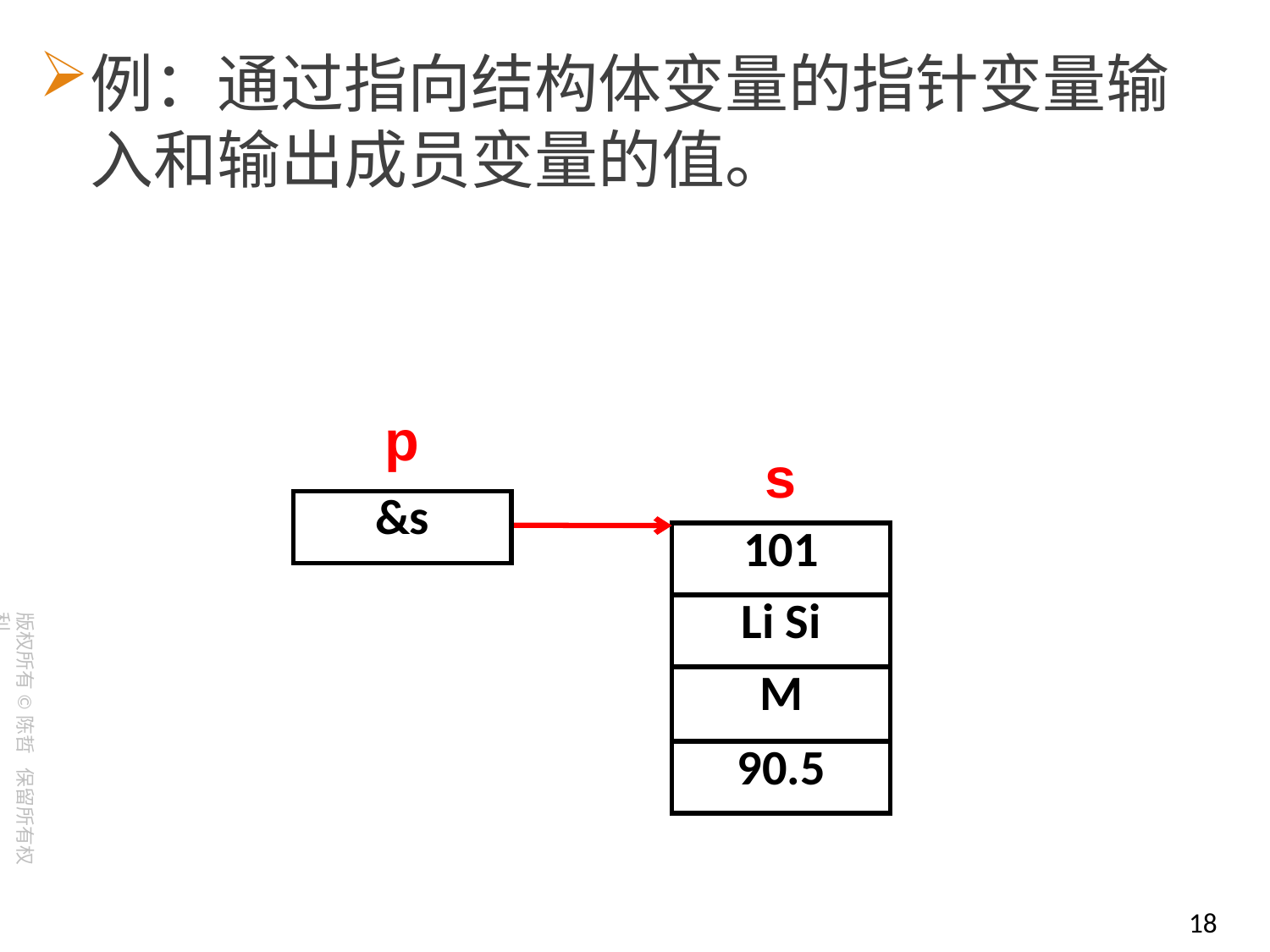

例：通过指向结构体变量的指针变量输入和输出成员变量的值。
p
s
| &s |
| --- |
| 101 |
| --- |
| Li Si |
| M |
| 90.5 |
18